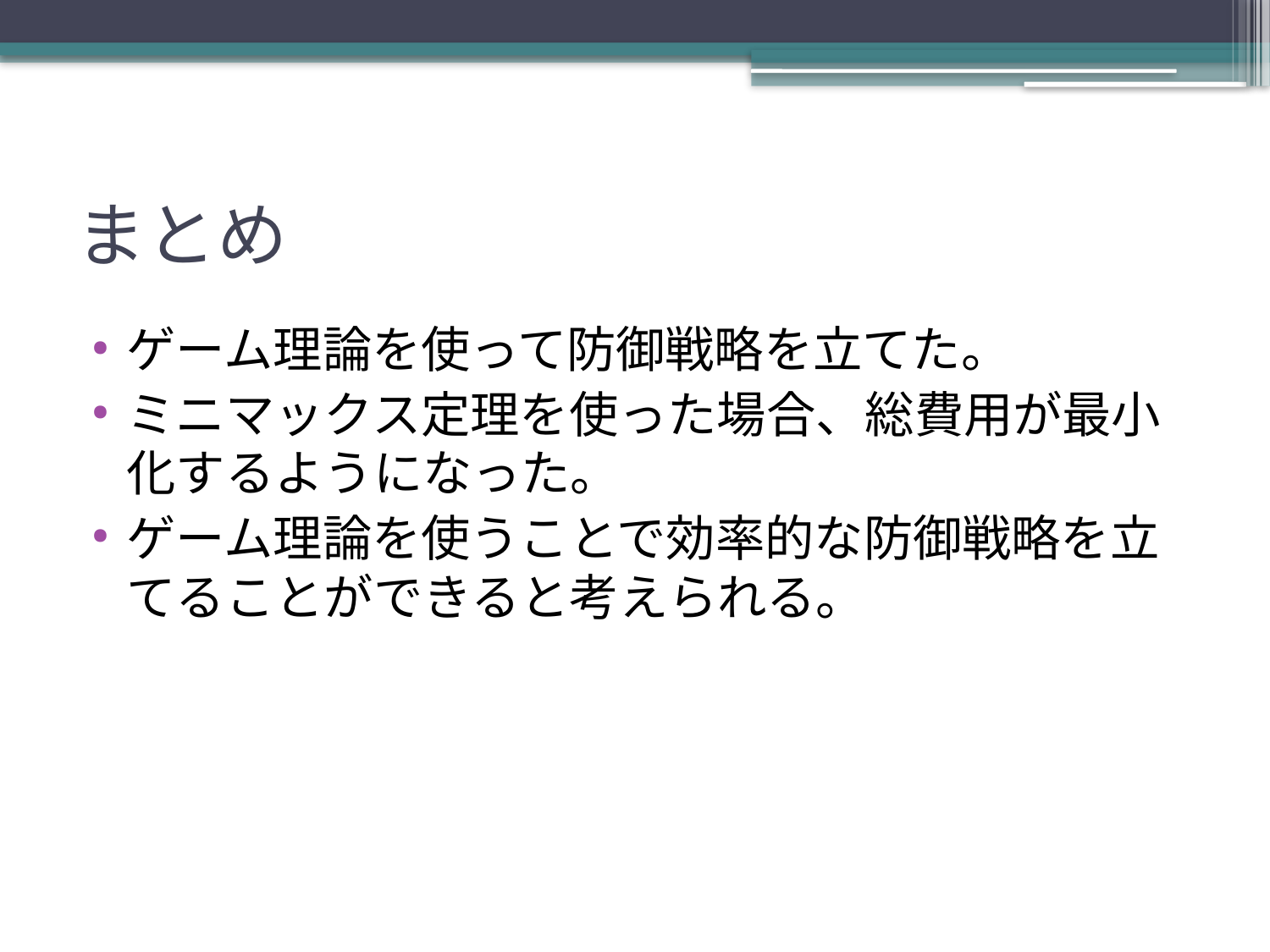

# まとめ
ゲーム理論を使って防御戦略を立てた。
ミニマックス定理を使った場合、総費用が最小化するようになった。
ゲーム理論を使うことで効率的な防御戦略を立てることができると考えられる。